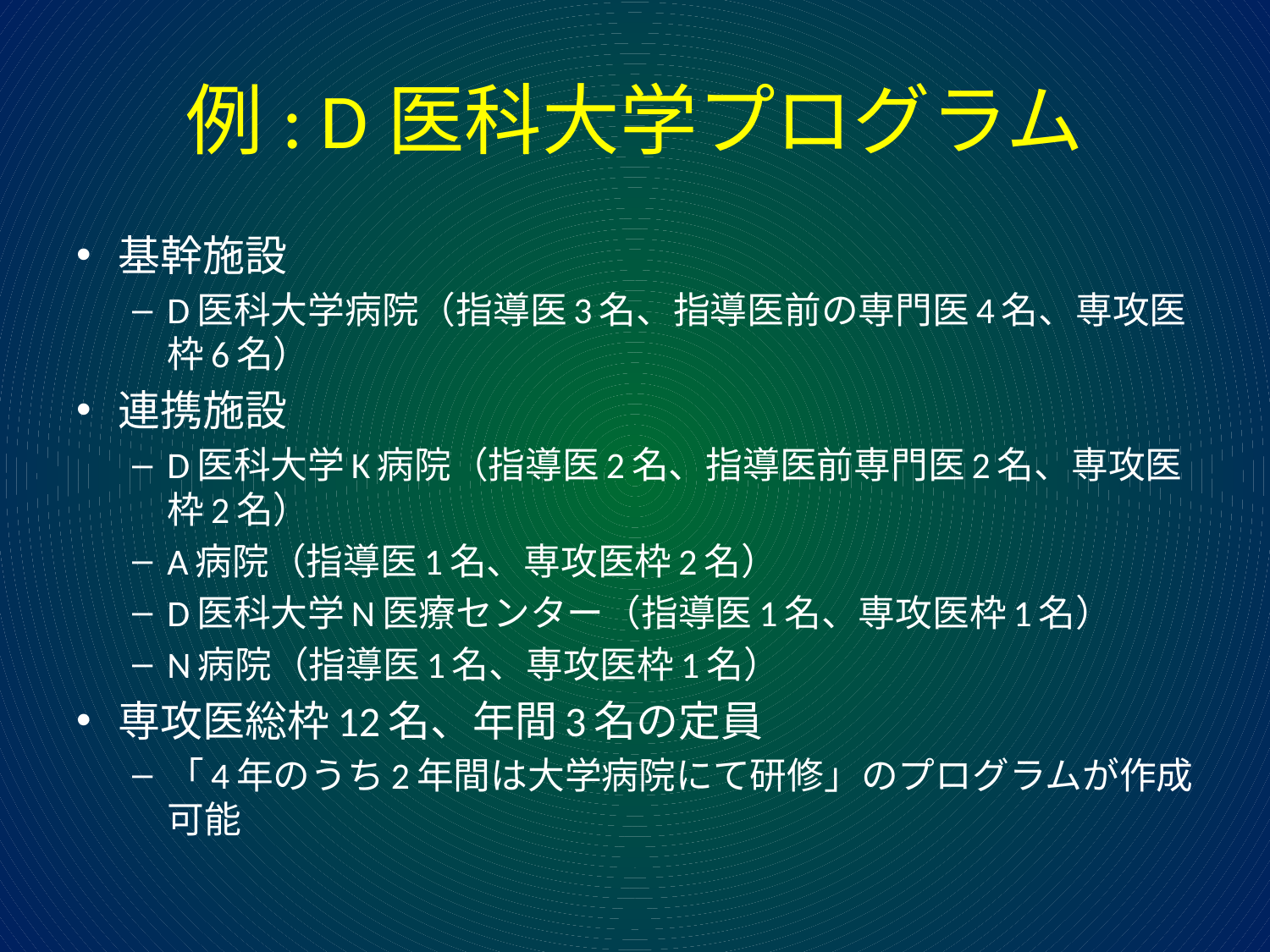

# 例: D医科大学プログラム
基幹施設
D医科大学病院（指導医3名、指導医前の専門医4名、専攻医枠6名）
連携施設
D医科大学K病院（指導医2名、指導医前専門医2名、専攻医枠2名）
A病院（指導医1名、専攻医枠2名）
D医科大学N医療センター（指導医1名、専攻医枠1名）
N病院（指導医1名、専攻医枠1名）
専攻医総枠12名、年間3名の定員
「4年のうち2年間は大学病院にて研修」のプログラムが作成可能